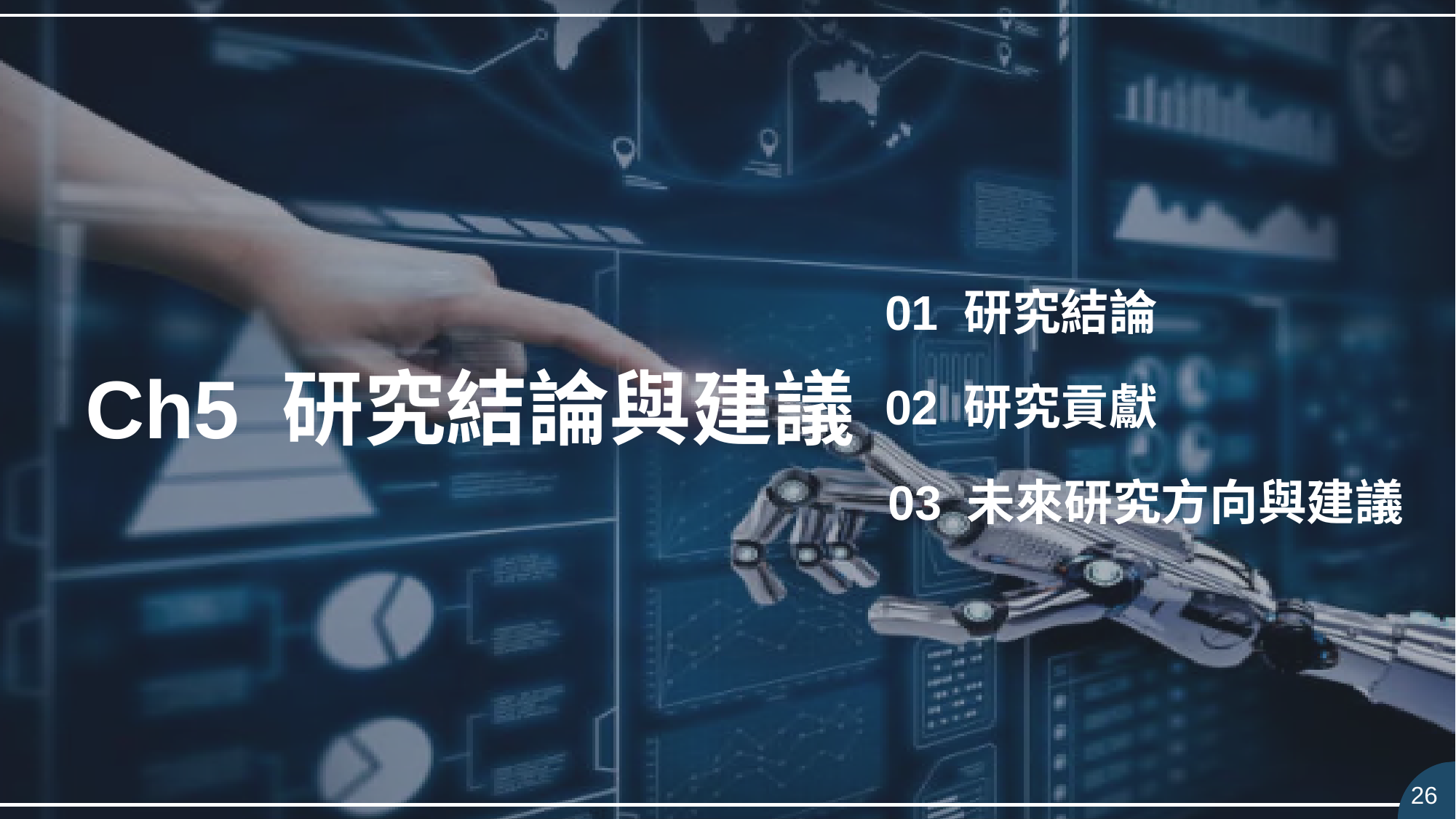

01 研究結論
Ch5 研究結論與建議
02 研究貢獻
03 未來研究方向與建議
26